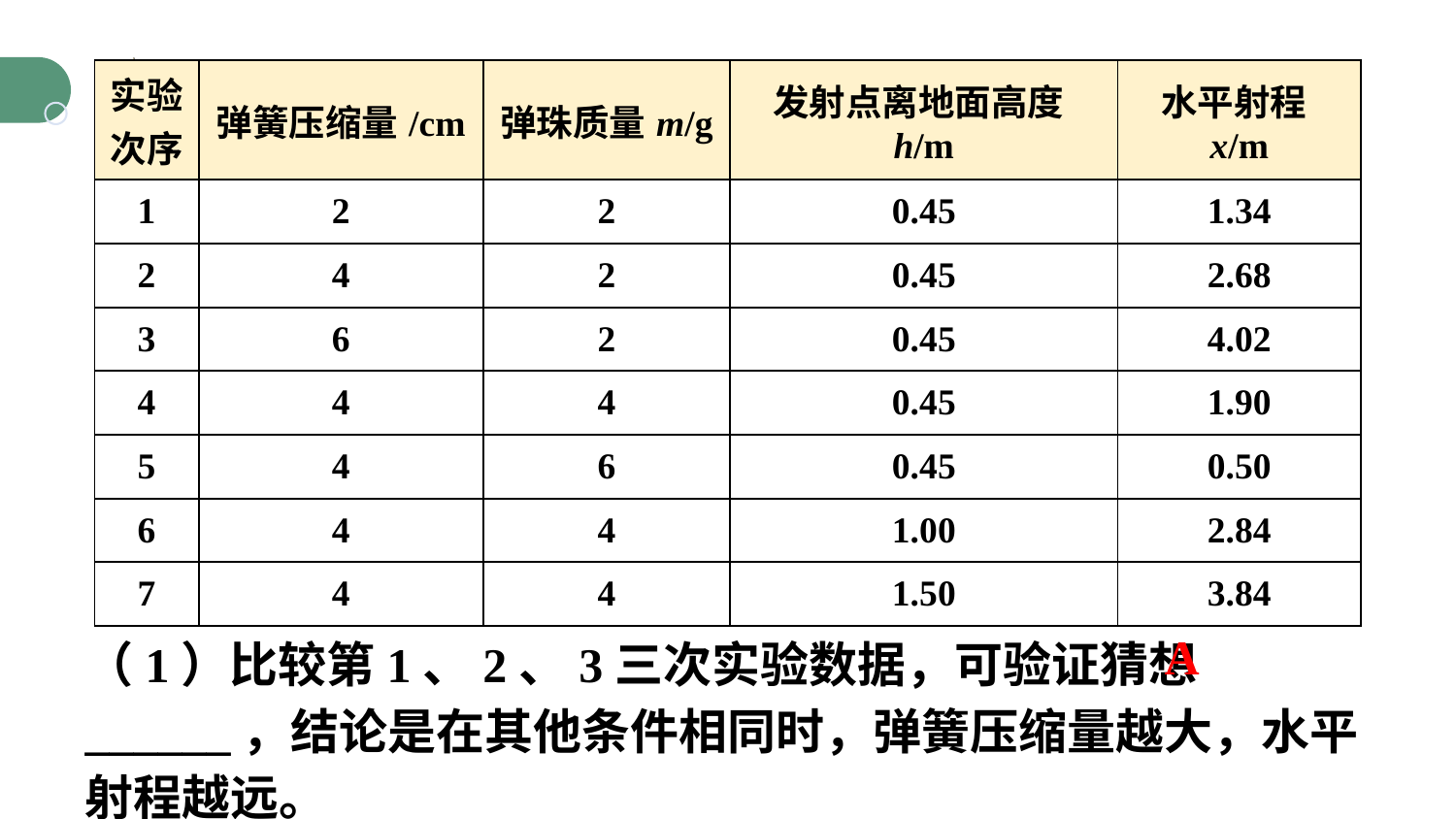

| 实验次序 | 弹簧压缩量/cm | 弹珠质量m/g | 发射点离地面高度h/m | 水平射程x/m |
| --- | --- | --- | --- | --- |
| 1 | 2 | 2 | 0.45 | 1.34 |
| 2 | 4 | 2 | 0.45 | 2.68 |
| 3 | 6 | 2 | 0.45 | 4.02 |
| 4 | 4 | 4 | 0.45 | 1.90 |
| 5 | 4 | 6 | 0.45 | 0.50 |
| 6 | 4 | 4 | 1.00 | 2.84 |
| 7 | 4 | 4 | 1.50 | 3.84 |
（1）比较第1、2、3三次实验数据，可验证猜想______，结论是在其他条件相同时，弹簧压缩量越大，水平射程越远。
A